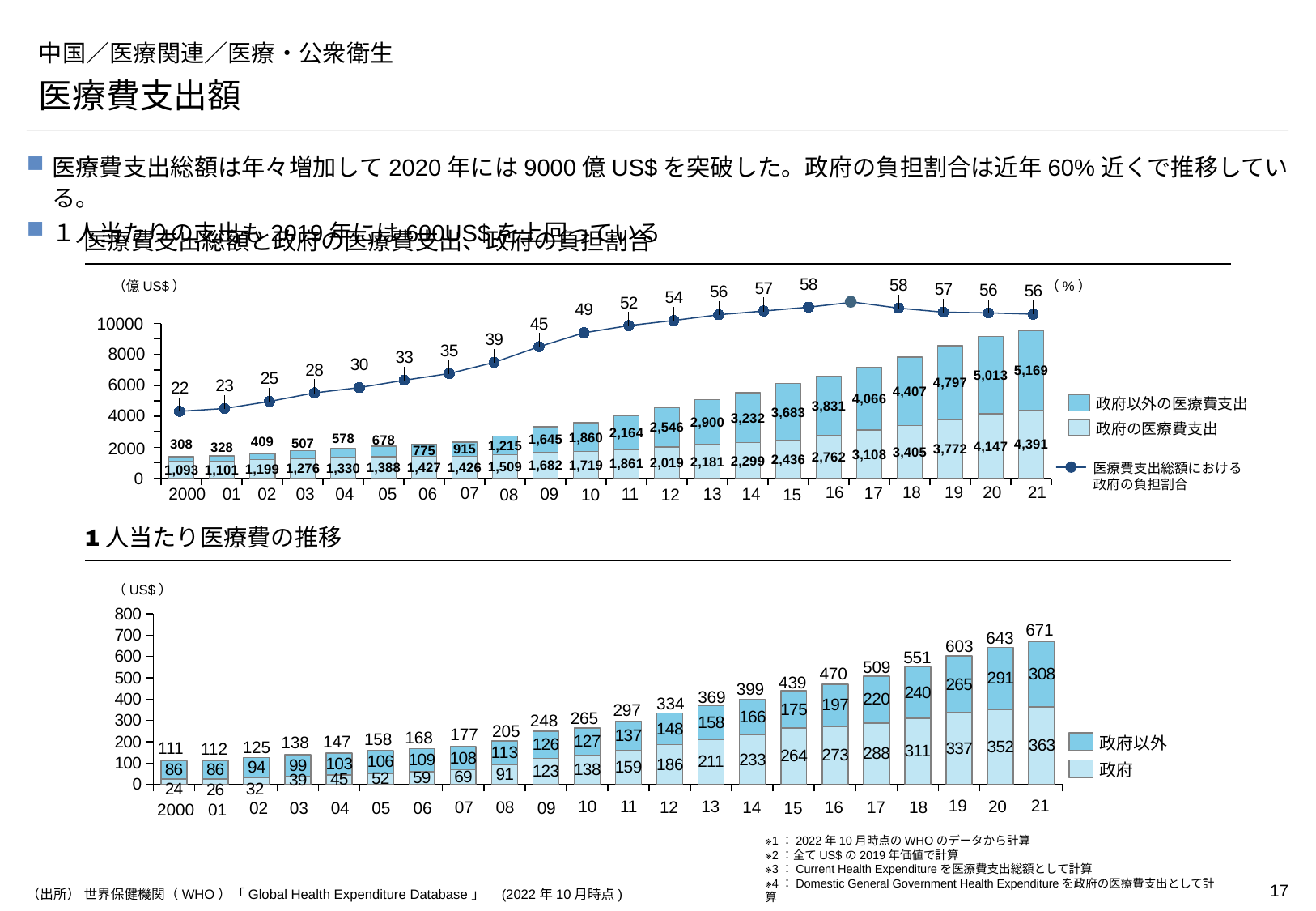

# 中国／医療関連／医療・公衆衛生
医療費支出額
医療費支出総額は年々増加して2020年には9000億US$を突破した。政府の負担割合は近年60%近くで推移している。
１人当たりの支出も2019年には600US$を上回っている
医療費支出総額と政府の医療費支出、政府の負担割合

### Chart

| Category |  |
|---|---|
（億US$）
（%）

### Chart

| Category |  |  |
|---|---|---|
10000
8000
6000
政府以外の医療費支出

4000
政府の医療費支出

2000
医療費支出総額における
政府の負担割合

0
19
21
20
16
18
17
07
2000
01
02
03
04
05
06
09
11
13
14
15
08
10
12
1人当たり医療費の推移
（US$）

### Chart

| Category |  |  |
|---|---|---|
671
643
603
551
509
470
439
399
369
334
297
265
248
205
177
168
158
147
138
125
111
政府以外
112

政府

19
21
10
13
11
20
18
12
14
17
16
07
08
03
04
05
06
02
09
15
2000
01
※1：2022年10月時点のWHOのデータから計算
※2：全てUS$の2019年価値で計算
※3：Current Health Expenditureを医療費支出総額として計算
※4：Domestic General Government Health Expenditureを政府の医療費支出として計算
（出所） 世界保健機関（WHO）「Global Health Expenditure Database」　(2022年10月時点)